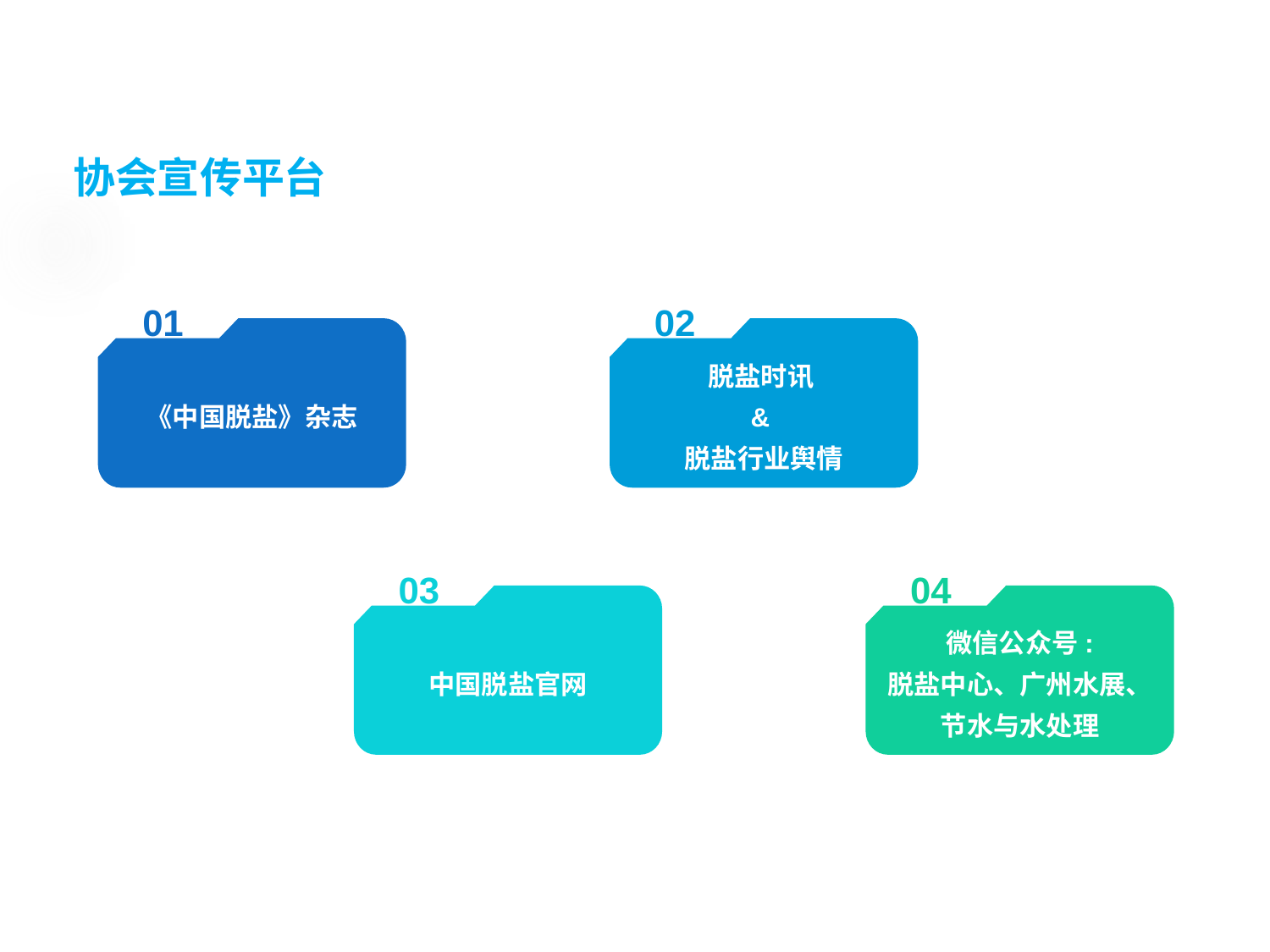

协会宣传平台

01
《中国脱盐》杂志
02
脱盐时讯
&
脱盐行业舆情
03
中国脱盐官网
04
微信公众号:
脱盐中心、广州水展、节水与水处理